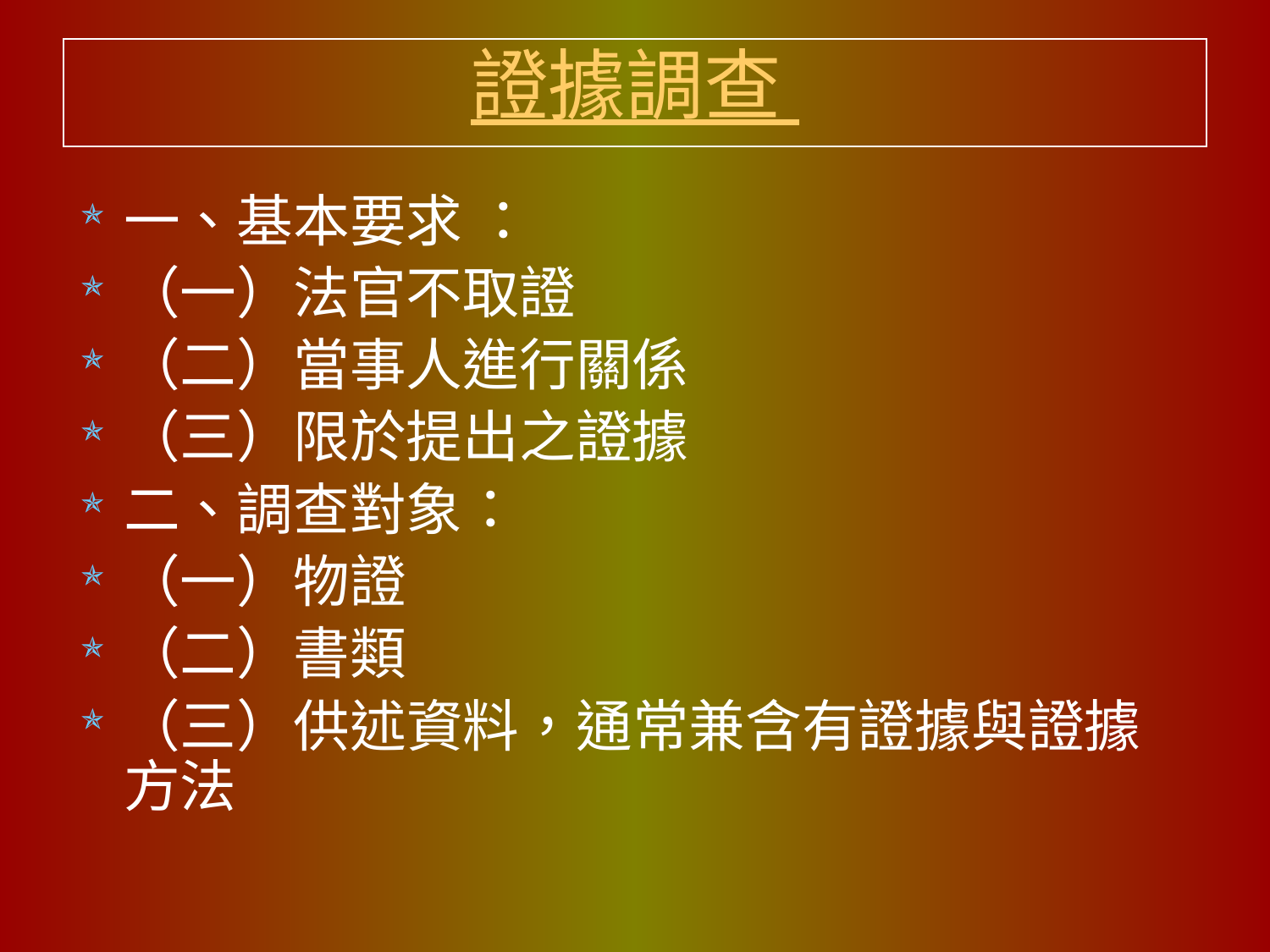

# 證據調查
一、基本要求 ：
（一）法官不取證
（二）當事人進行關係
（三）限於提出之證據
二、調查對象：
（一）物證
（二）書類
（三）供述資料，通常兼含有證據與證據方法